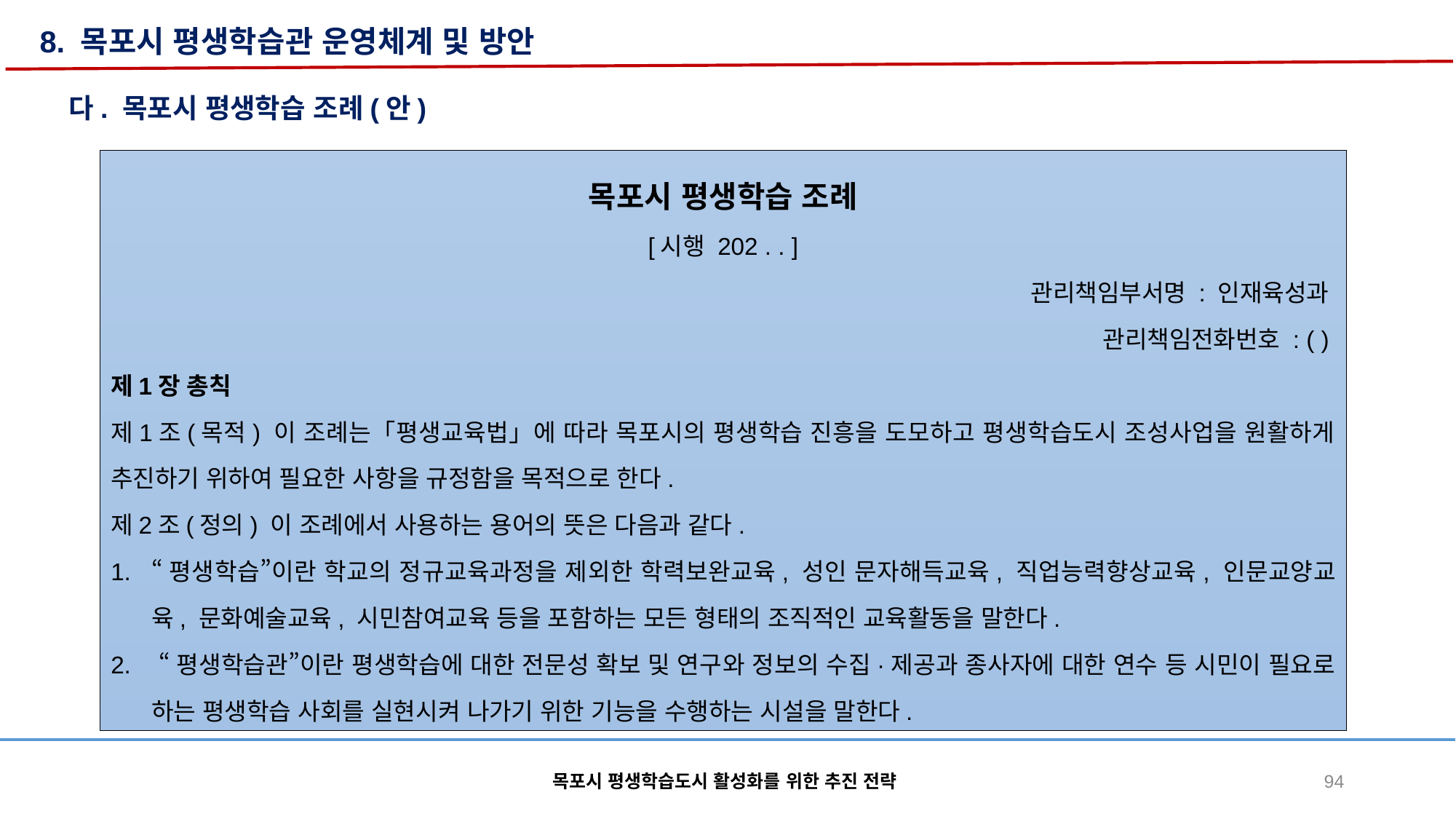

8. 목포시 평생학습관 운영체계 및 방안
다. 목포시 평생학습 조례(안)
목포시 평생학습 조례
[시행 202 . . ]
관리책임부서명 : 인재육성과
관리책임전화번호 : ( )
제1장 총칙
제1조(목적) 이 조례는「평생교육법」에 따라 목포시의 평생학습 진흥을 도모하고 평생학습도시 조성사업을 원활하게 추진하기 위하여 필요한 사항을 규정함을 목적으로 한다.
제2조(정의) 이 조례에서 사용하는 용어의 뜻은 다음과 같다.
“평생학습”이란 학교의 정규교육과정을 제외한 학력보완교육, 성인 문자해득교육, 직업능력향상교육, 인문교양교육, 문화예술교육, 시민참여교육 등을 포함하는 모든 형태의 조직적인 교육활동을 말한다.
 “평생학습관”이란 평생학습에 대한 전문성 확보 및 연구와 정보의 수집·제공과 종사자에 대한 연수 등 시민이 필요로 하는 평생학습 사회를 실현시켜 나가기 위한 기능을 수행하는 시설을 말한다.
목포시 평생학습도시 활성화를 위한 추진 전략
94